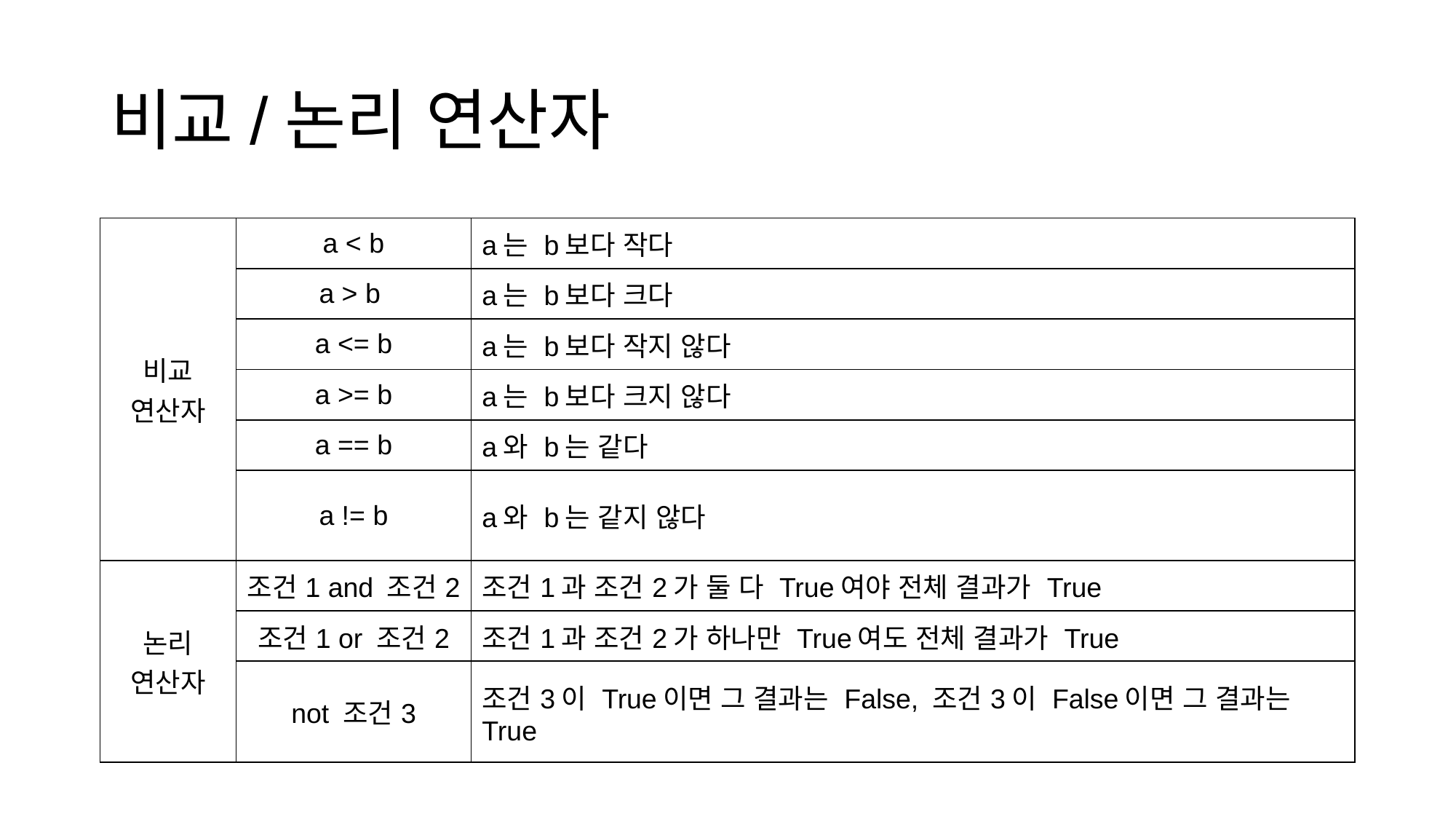

# 비교/논리 연산자
| 비교 연산자 | a < b | a는 b보다 작다 |
| --- | --- | --- |
|  | a > b | a는 b보다 크다 |
|  | a <= b | a는 b보다 작지 않다 |
|  | a >= b | a는 b보다 크지 않다 |
|  | a == b | a와 b는 같다 |
|  | a != b | a와 b는 같지 않다 |
| 논리 연산자 | 조건1 and 조건2 | 조건1과 조건2가 둘 다 True여야 전체 결과가 True |
|  | 조건1 or 조건2 | 조건1과 조건2가 하나만 True여도 전체 결과가 True |
|  | not 조건3 | 조건3이 True이면 그 결과는 False, 조건3이 False이면 그 결과는 True |